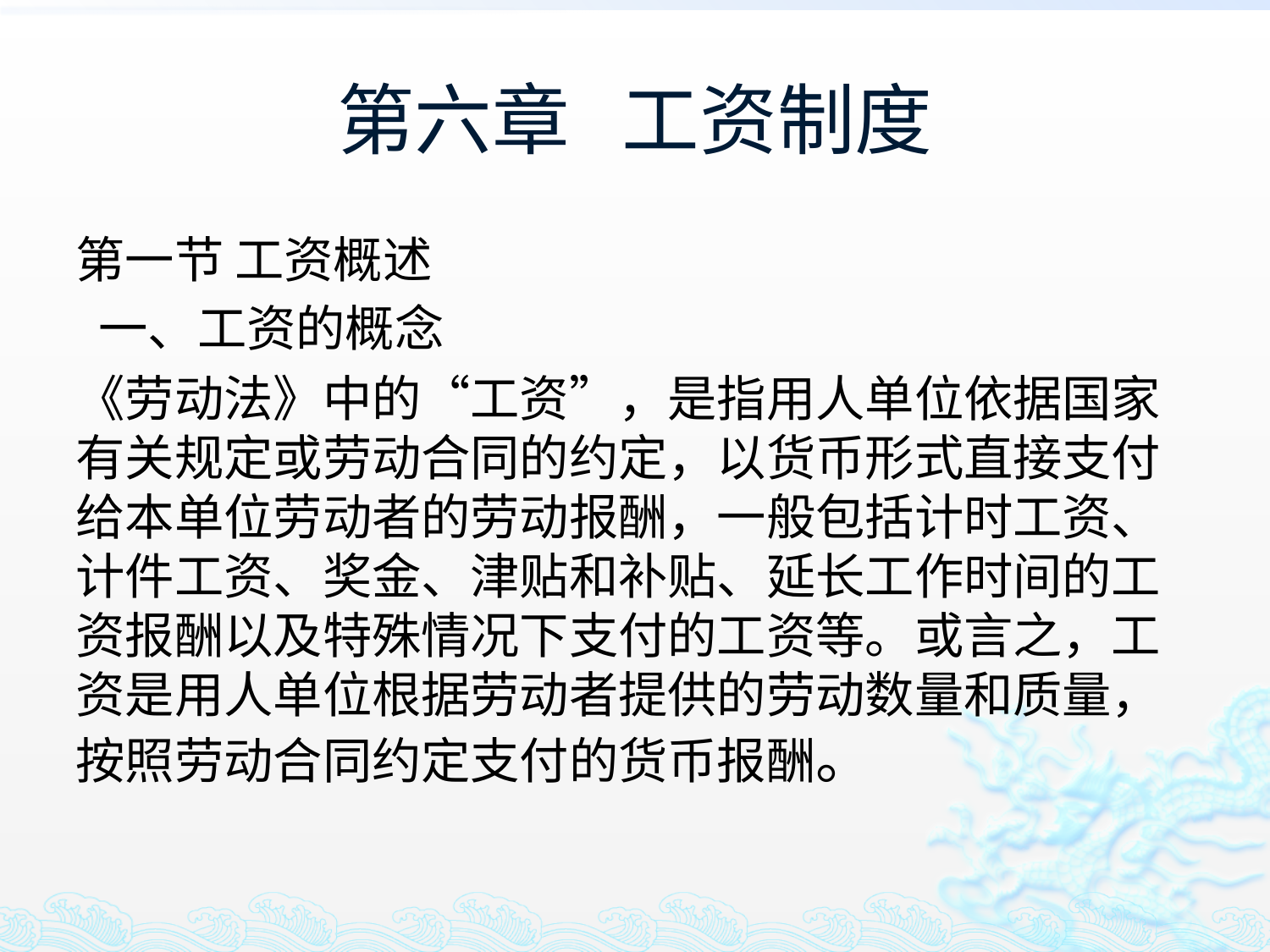

# 第六章   工资制度
第一节 工资概述
 一、工资的概念
《劳动法》中的“工资”，是指用人单位依据国家有关规定或劳动合同的约定，以货币形式直接支付给本单位劳动者的劳动报酬，一般包括计时工资、计件工资、奖金、津贴和补贴、延长工作时间的工资报酬以及特殊情况下支付的工资等。或言之，工资是用人单位根据劳动者提供的劳动数量和质量，按照劳动合同约定支付的货币报酬。